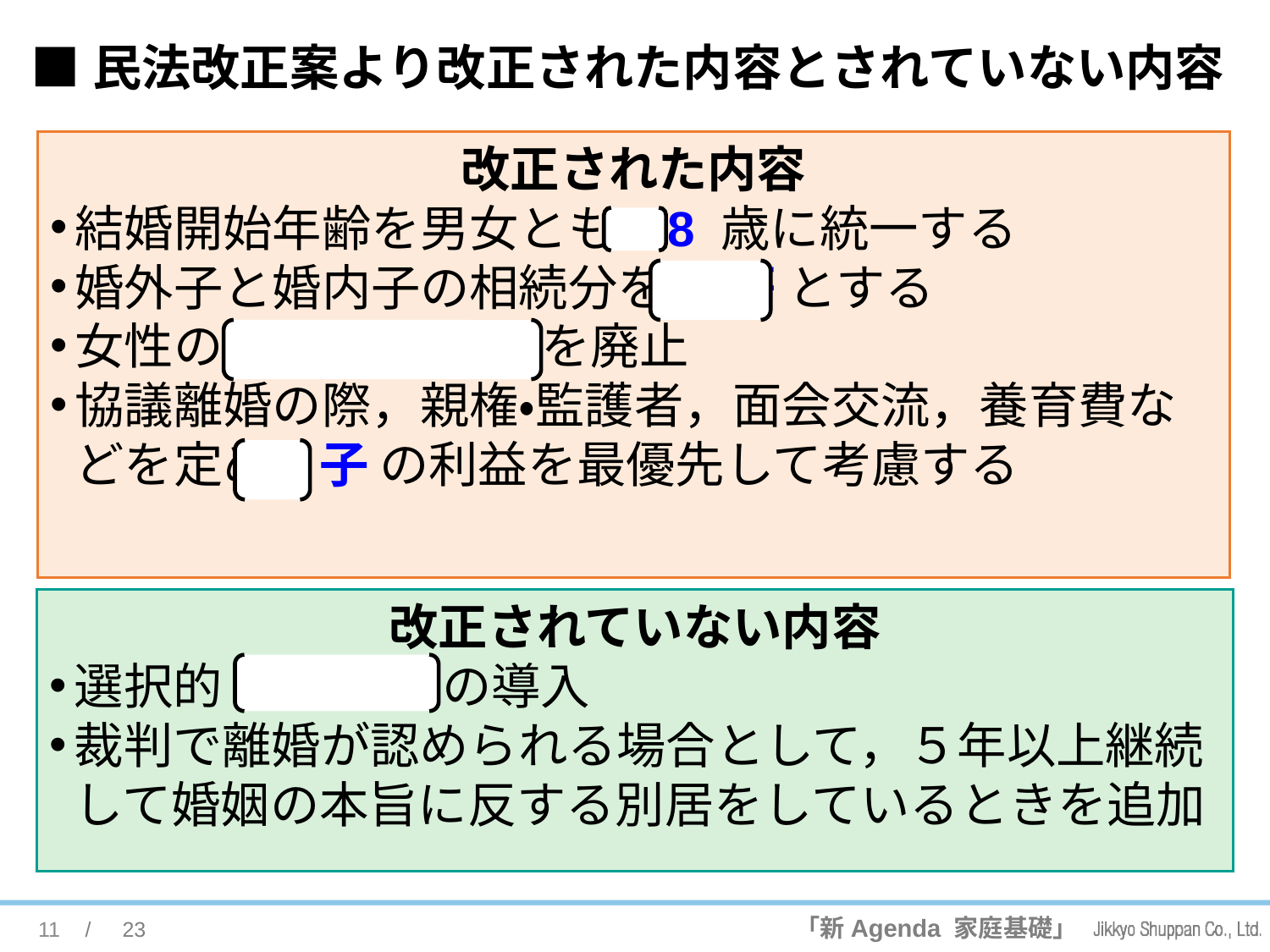

■民法改正案より改正された内容とされていない内容

改正された内容
結婚開始年齢を男女とも 18 歳に統一する
婚外子と婚内子の相続分を 同等 とする
女性の 再婚禁止期間 を廃止
協議離婚の際，親権・監護者，面会交流，養育費などを定め，子 の利益を最優先して考慮する

改正されていない内容
選択的 夫婦別姓 の導入
裁判で離婚が認められる場合として，５年以上継続して婚姻の本旨に反する別居をしているときを追加

11